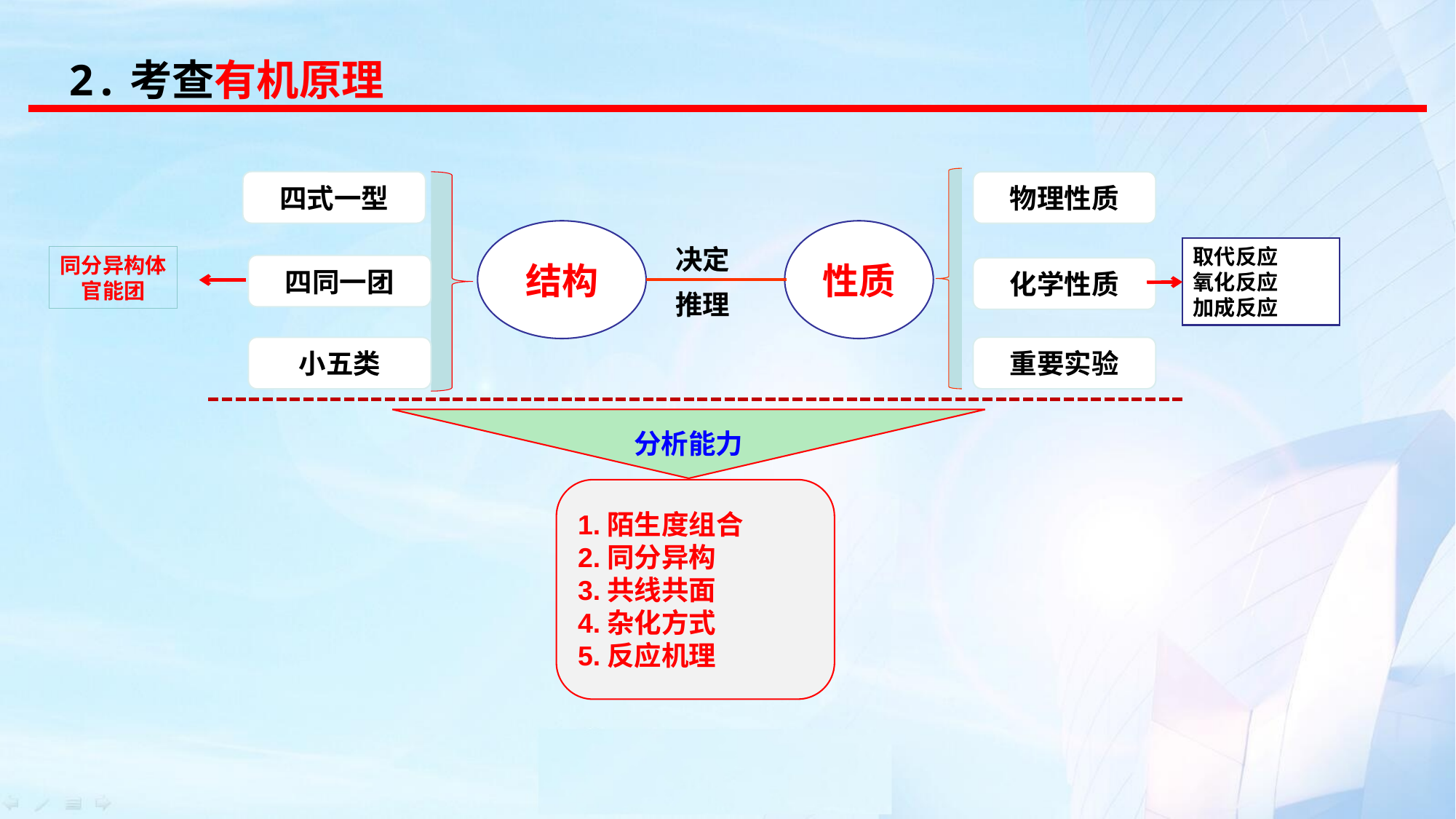

2.考查有机原理

四式一型
物理性质
结构
性质
决定
取代反应
氧化反应
加成反应
同分异构体
官能团
四同一团
化学性质
推理
重要实验
小五类

分析能力
1.陌生度组合
2.同分异构
3.共线共面
4.杂化方式
5.反应机理